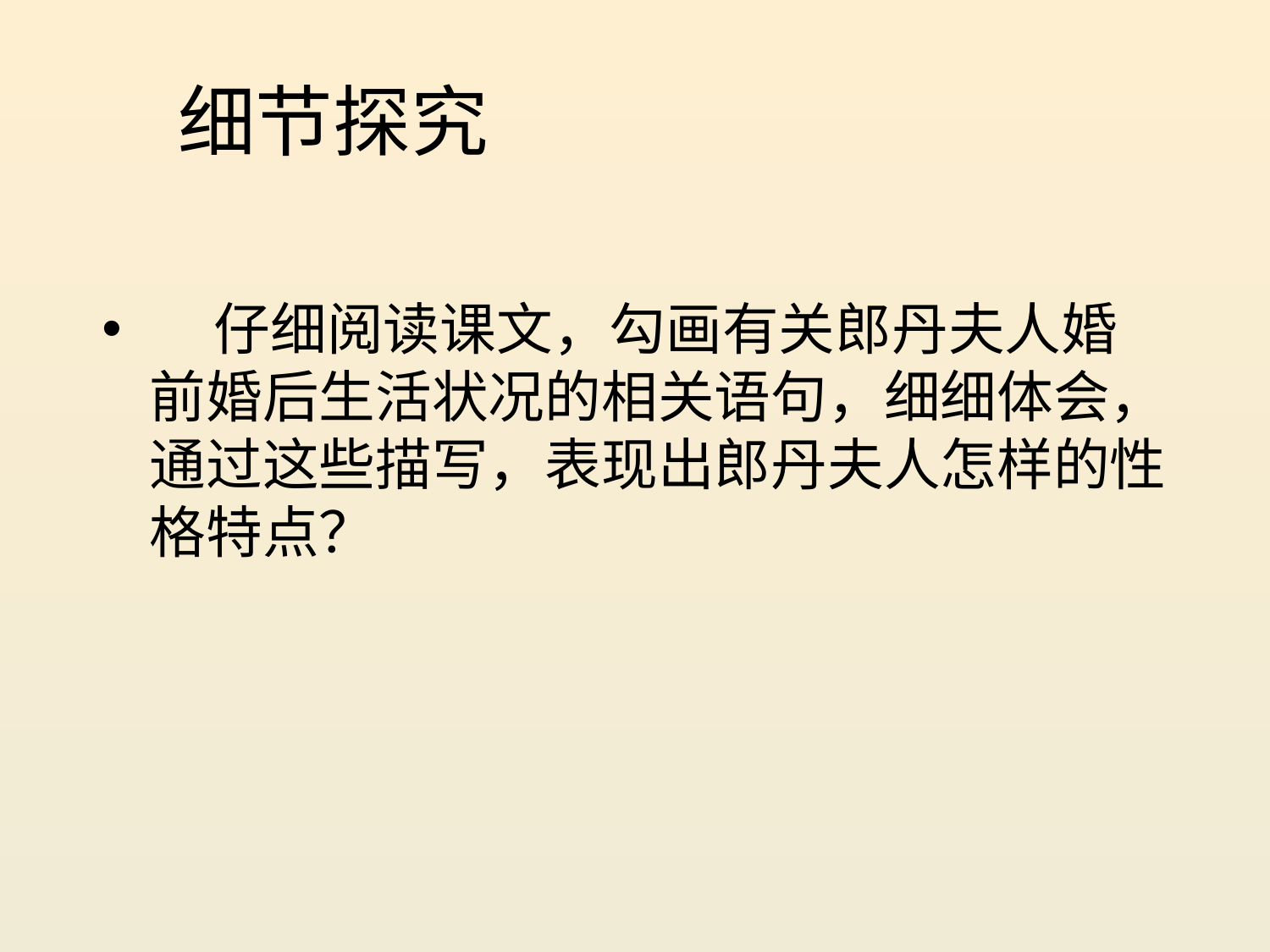

# 细节探究
    仔细阅读课文，勾画有关郎丹夫人婚前婚后生活状况的相关语句，细细体会，通过这些描写，表现出郎丹夫人怎样的性格特点？